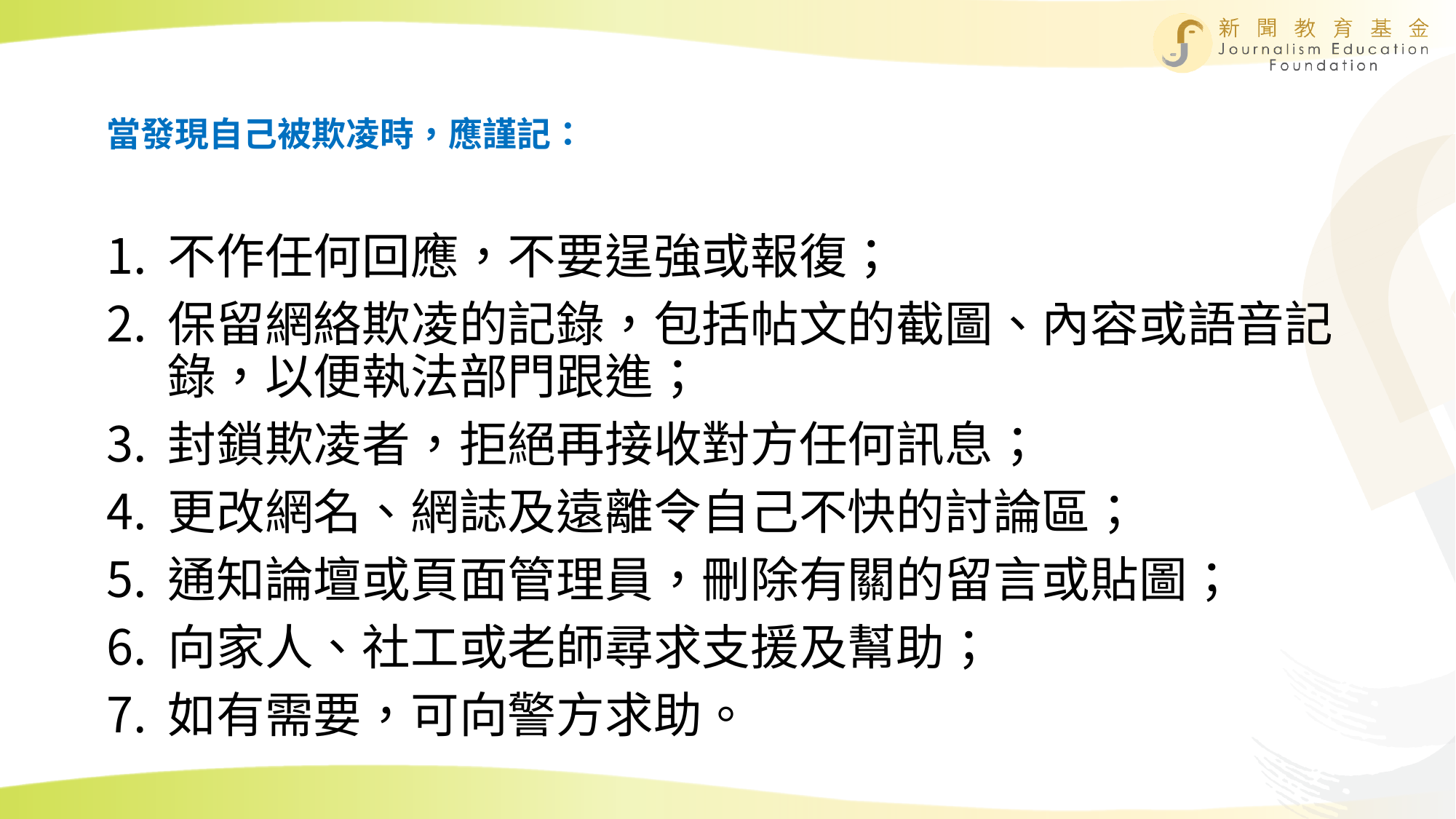

# 當發現自己被欺凌時，應謹記：
不作任何回應，不要逞強或報復；
保留網絡欺凌的記錄，包括帖文的截圖、內容或語音記錄，以便執法部門跟進；
封鎖欺凌者，拒絕再接收對方任何訊息；
更改網名、網誌及遠離令自己不快的討論區；
通知論壇或頁面管理員，刪除有關的留言或貼圖；
向家人、社工或老師尋求支援及幫助；
如有需要，可向警方求助。